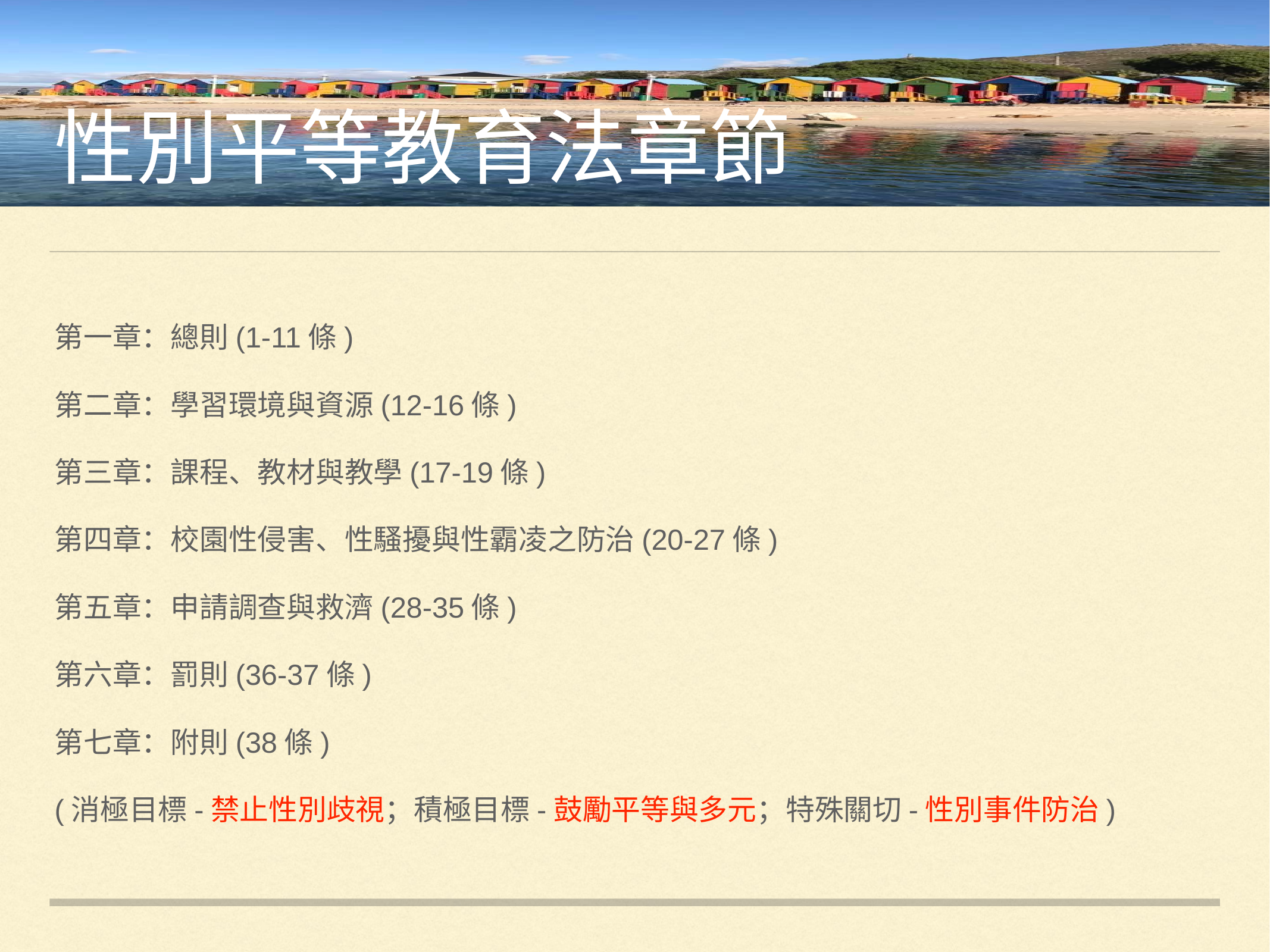

# 性別平等教育法章節
第一章：總則(1-11條)
第二章：學習環境與資源(12-16條)
第三章：課程、教材與教學(17-19條)
第四章：校園性侵害、性騷擾與性霸凌之防治(20-27條)
第五章：申請調查與救濟(28-35條)
第六章：罰則(36-37條)
第七章：附則(38條)
(消極目標-禁止性別歧視；積極目標-鼓勵平等與多元；特殊關切-性別事件防治)